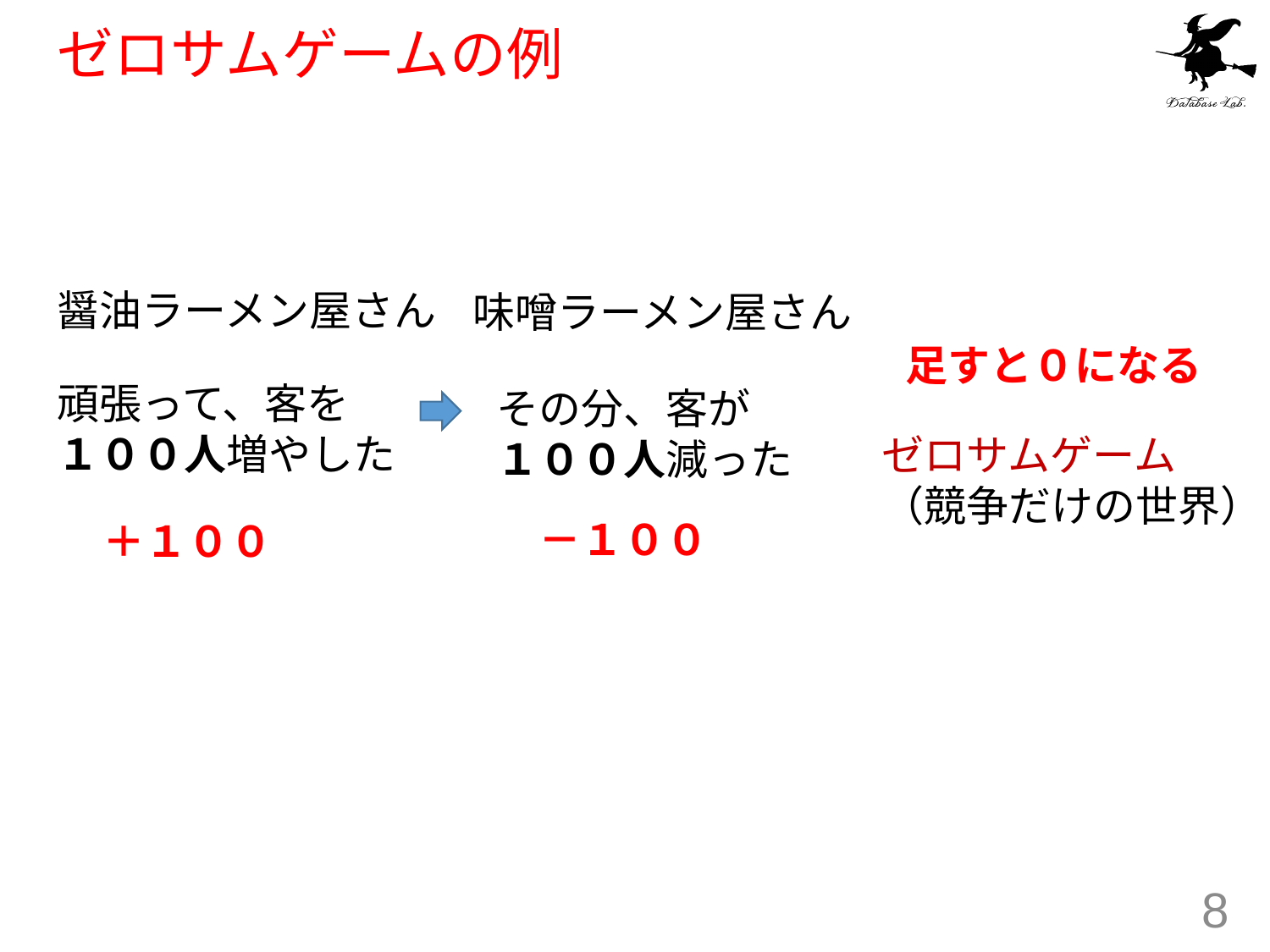

# ゼロサムゲームの例

醤油ラーメン屋さん
味噌ラーメン屋さん
足すと０になる
頑張って、客を
１００人増やした
その分、客が
１００人減った

ゼロサムゲーム
（競争だけの世界）
－１００
＋１００
8